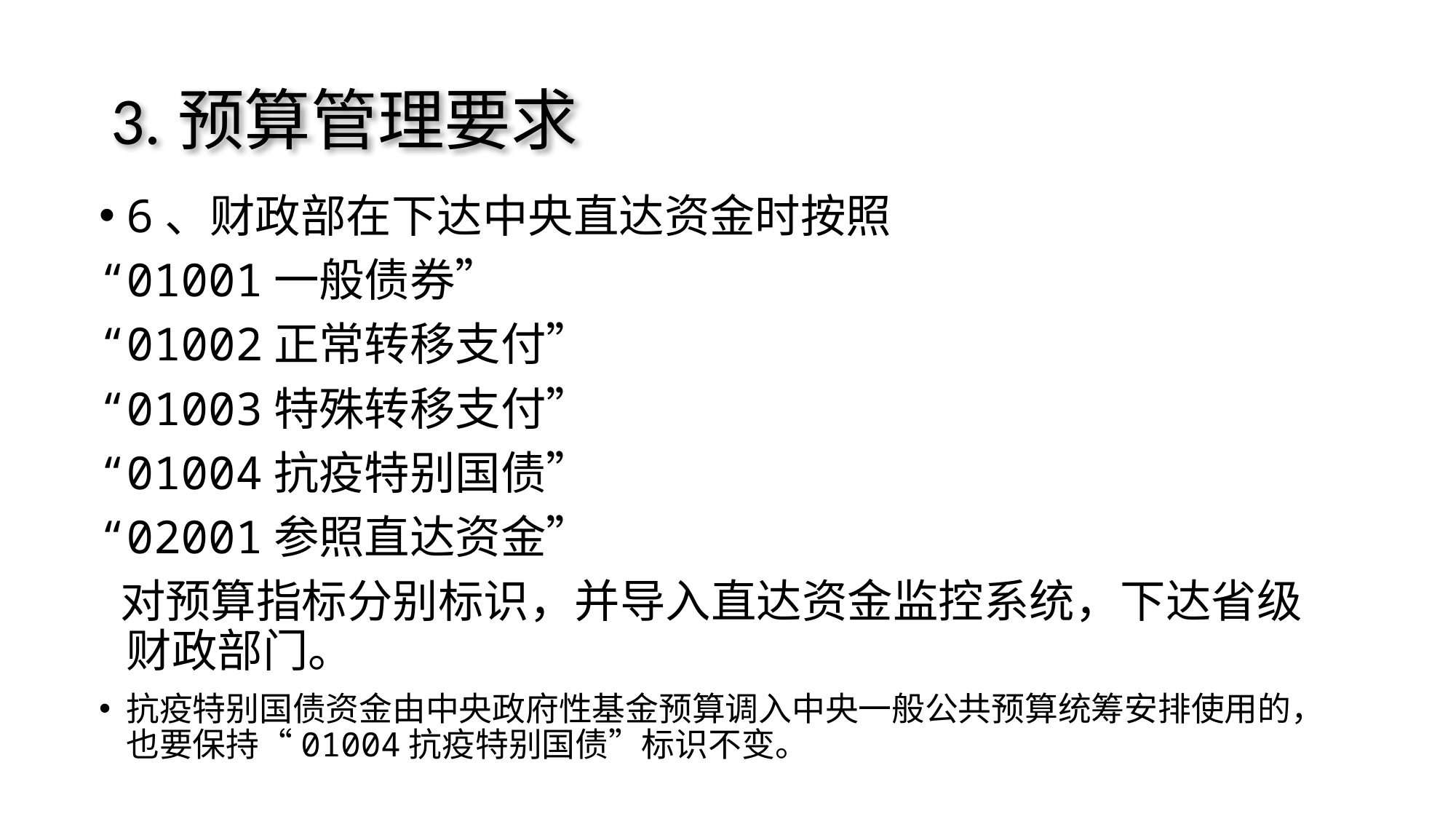

# 3.预算管理要求
6、财政部在下达中央直达资金时按照
“01001一般债券”
“01002正常转移支付”
“01003特殊转移支付”
“01004抗疫特别国债”
“02001参照直达资金”
 对预算指标分别标识，并导入直达资金监控系统，下达省级财政部门。
抗疫特别国债资金由中央政府性基金预算调入中央一般公共预算统筹安排使用的，也要保持“01004抗疫特别国债”标识不变。
11